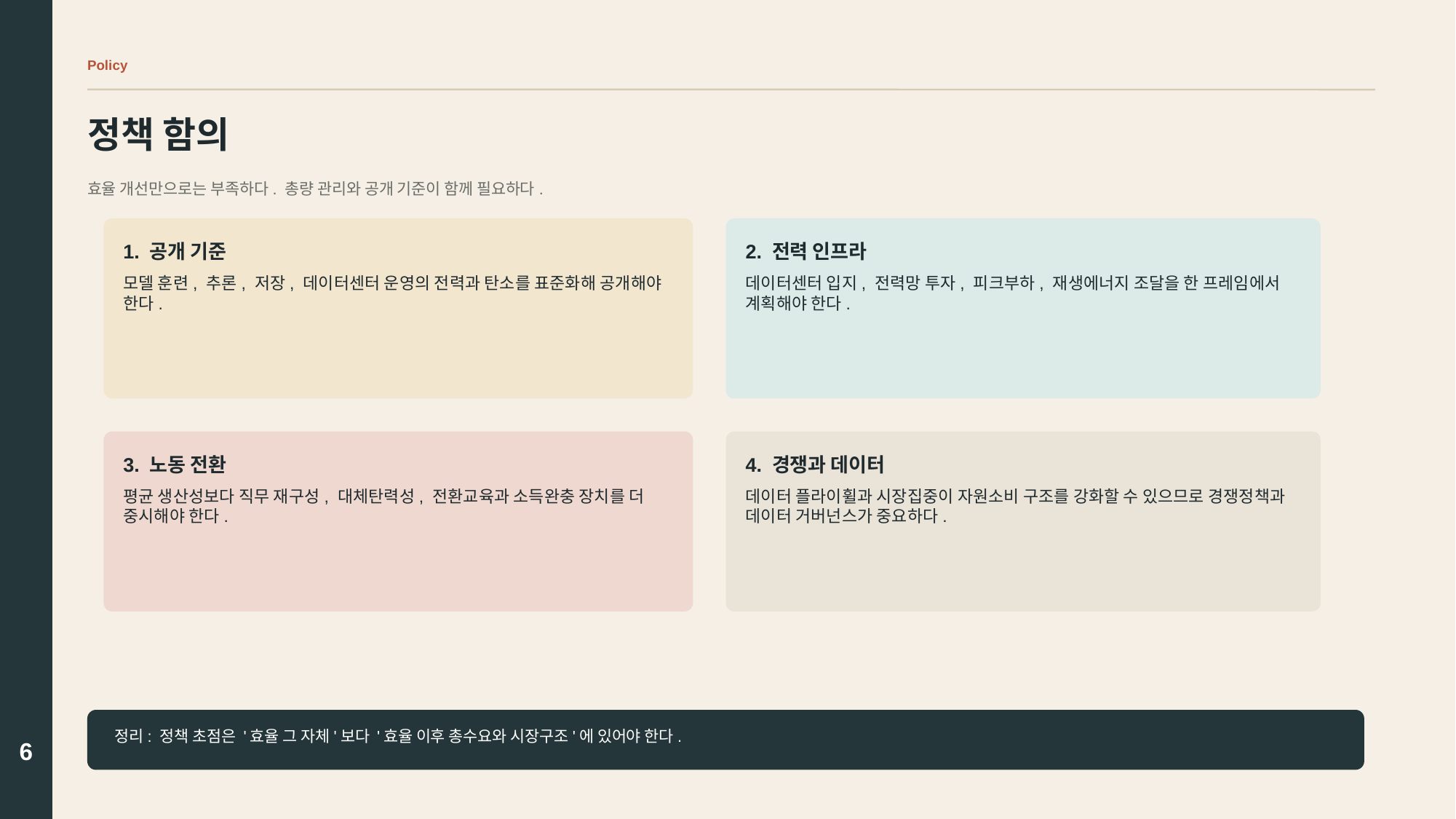

Policy

정책 함의
효율 개선만으로는 부족하다. 총량 관리와 공개 기준이 함께 필요하다.

1. 공개 기준
2. 전력 인프라
모델 훈련, 추론, 저장, 데이터센터 운영의 전력과 탄소를 표준화해 공개해야 한다.
데이터센터 입지, 전력망 투자, 피크부하, 재생에너지 조달을 한 프레임에서 계획해야 한다.

3. 노동 전환
4. 경쟁과 데이터
평균 생산성보다 직무 재구성, 대체탄력성, 전환교육과 소득완충 장치를 더 중시해야 한다.
데이터 플라이휠과 시장집중이 자원소비 구조를 강화할 수 있으므로 경쟁정책과 데이터 거버넌스가 중요하다.

정리: 정책 초점은 '효율 그 자체'보다 '효율 이후 총수요와 시장구조'에 있어야 한다.
6